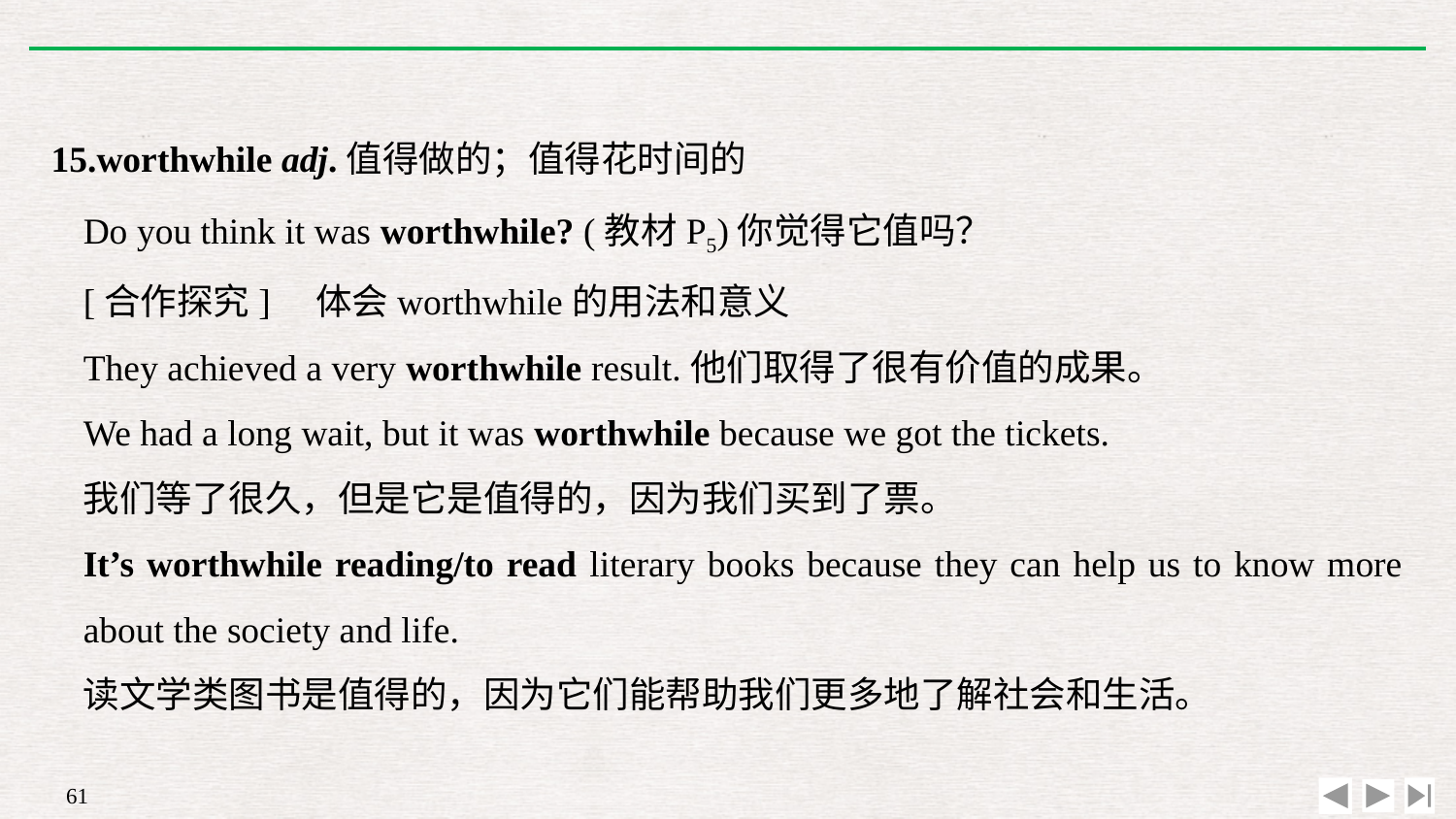

15.worthwhile adj.值得做的；值得花时间的
Do you think it was worthwhile? (教材P5)你觉得它值吗？
[合作探究]　体会worthwhile的用法和意义
They achieved a very worthwhile result.他们取得了很有价值的成果。
We had a long wait, but it was worthwhile because we got the tickets.
我们等了很久，但是它是值得的，因为我们买到了票。
It’s worthwhile reading/to read literary books because they can help us to know more about the society and life.
读文学类图书是值得的，因为它们能帮助我们更多地了解社会和生活。